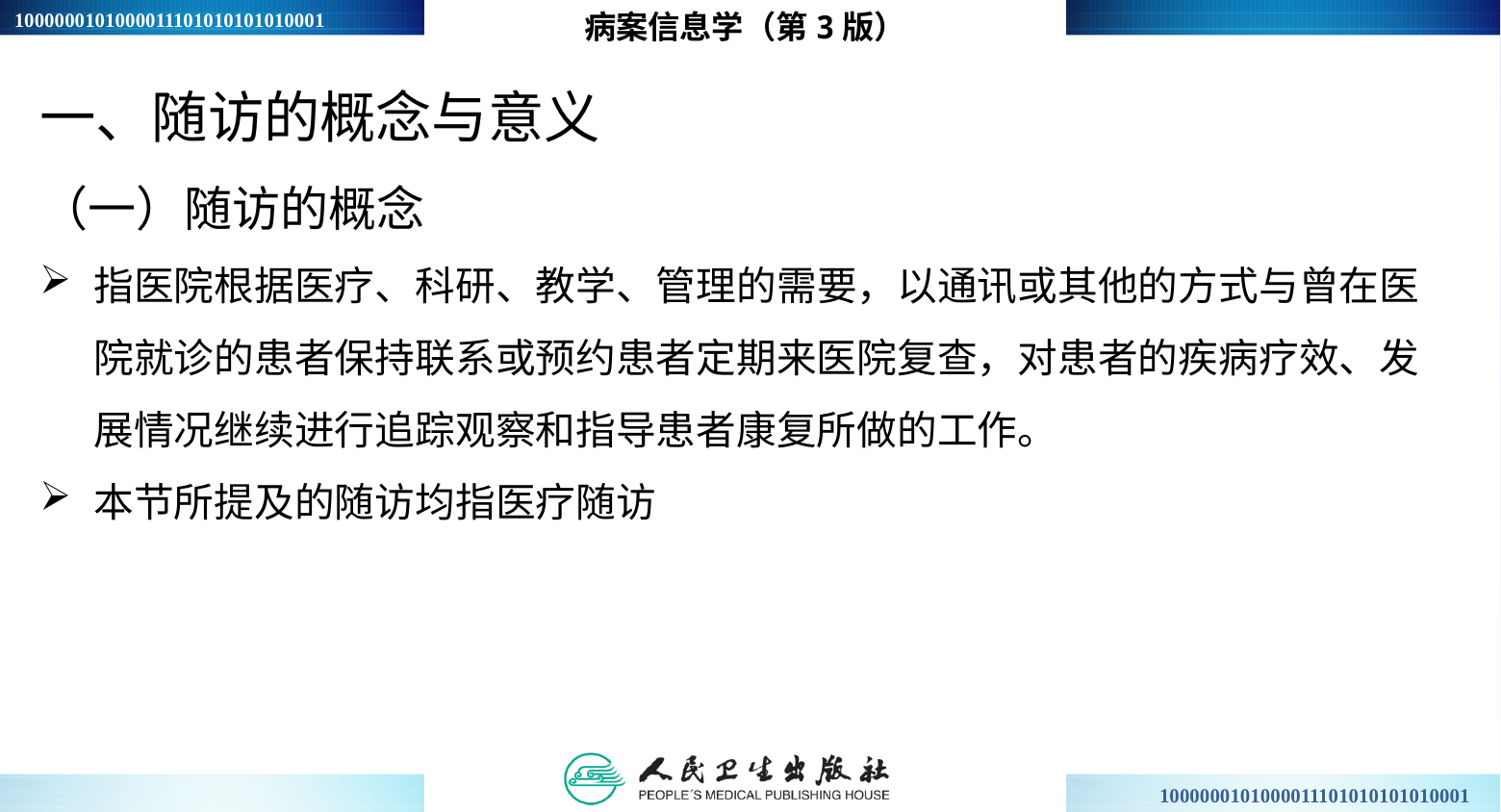

病案信息学（第3版）
一、随访的概念与意义
（一）随访的概念
指医院根据医疗、科研、教学、管理的需要，以通讯或其他的方式与曾在医院就诊的患者保持联系或预约患者定期来医院复查，对患者的疾病疗效、发展情况继续进行追踪观察和指导患者康复所做的工作。
本节所提及的随访均指医疗随访